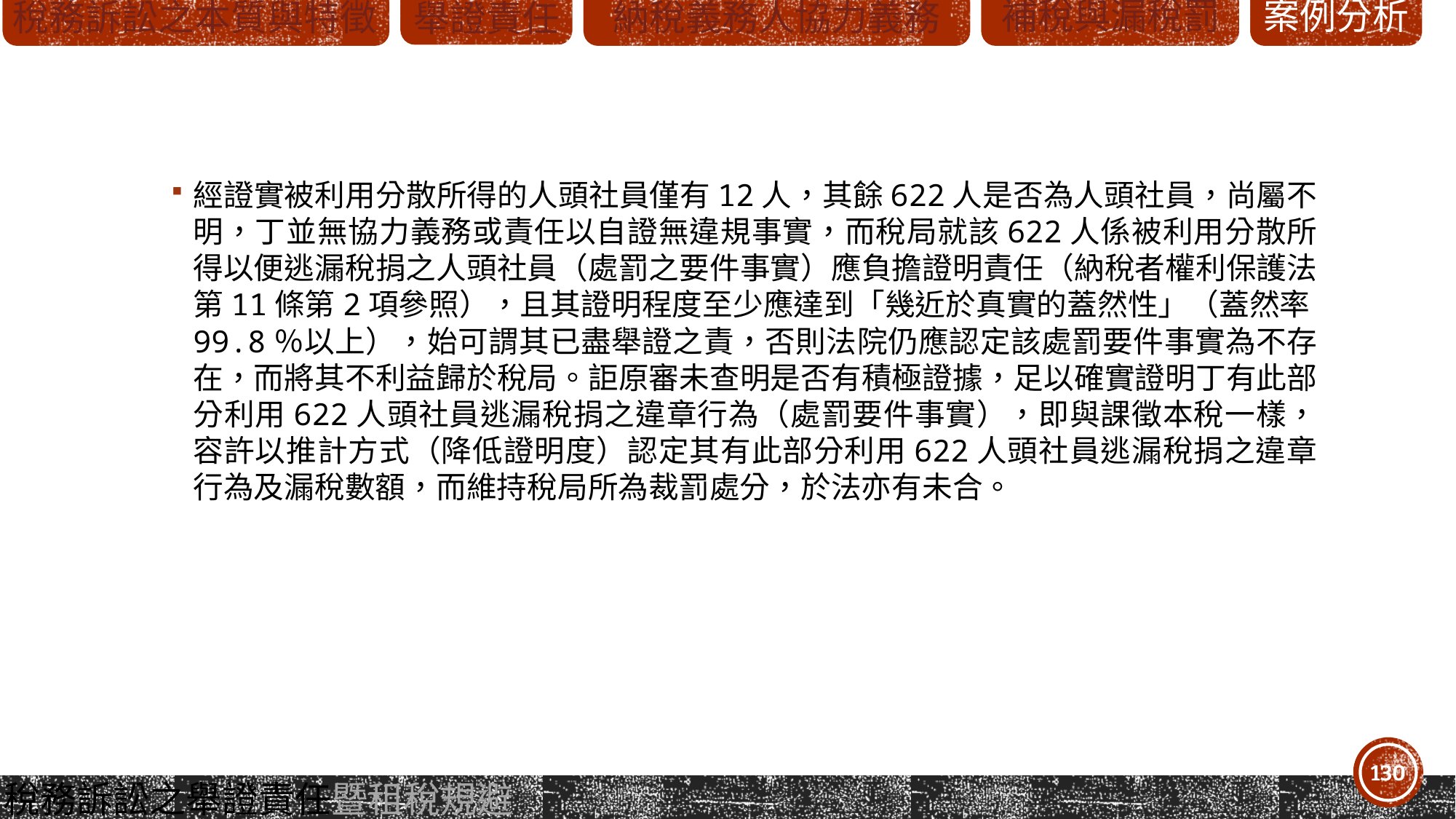

#
經證實被利用分散所得的人頭社員僅有12人，其餘622人是否為人頭社員，尚屬不明，丁並無協力義務或責任以自證無違規事實，而稅局就該622人係被利用分散所得以便逃漏稅捐之人頭社員（處罰之要件事實）應負擔證明責任（納稅者權利保護法第11條第2項參照），且其證明程度至少應達到「幾近於真實的蓋然性」（蓋然率99.8％以上），始可謂其已盡舉證之責，否則法院仍應認定該處罰要件事實為不存在，而將其不利益歸於稅局。詎原審未查明是否有積極證據，足以確實證明丁有此部分利用622人頭社員逃漏稅捐之違章行為（處罰要件事實），即與課徵本稅一樣，容許以推計方式（降低證明度）認定其有此部分利用622人頭社員逃漏稅捐之違章行為及漏稅數額，而維持稅局所為裁罰處分，於法亦有未合。

130